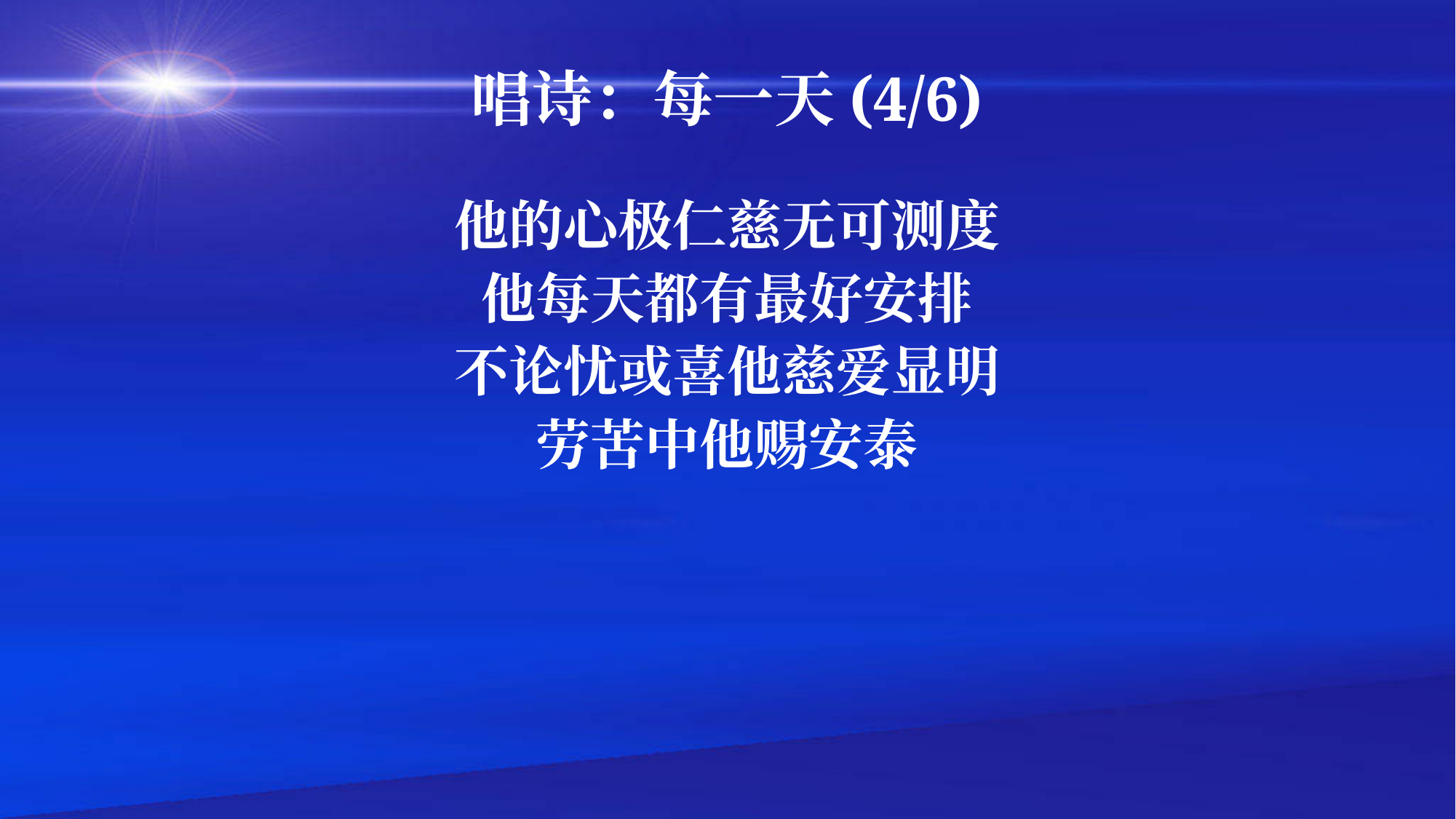

# 唱诗：每一天(4/6)
他的心极仁慈无可测度​
他每天都有最好安排​
不论忧或喜他慈爱显明​
劳苦中他赐安泰​